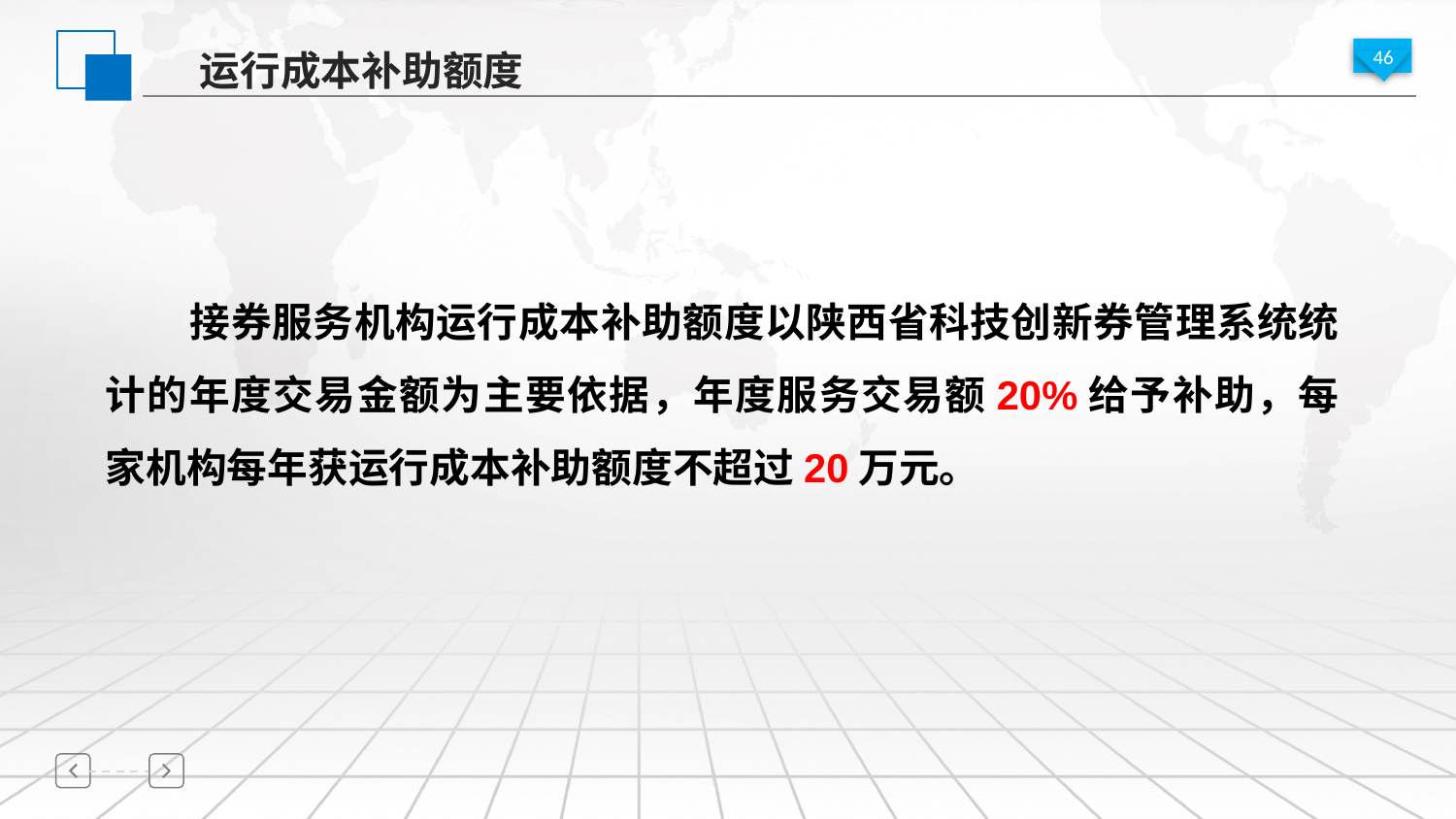

# 运行成本补助额度
 接券服务机构运行成本补助额度以陕西省科技创新券管理系统统计的年度交易金额为主要依据，年度服务交易额20%给予补助，每家机构每年获运行成本补助额度不超过20万元。